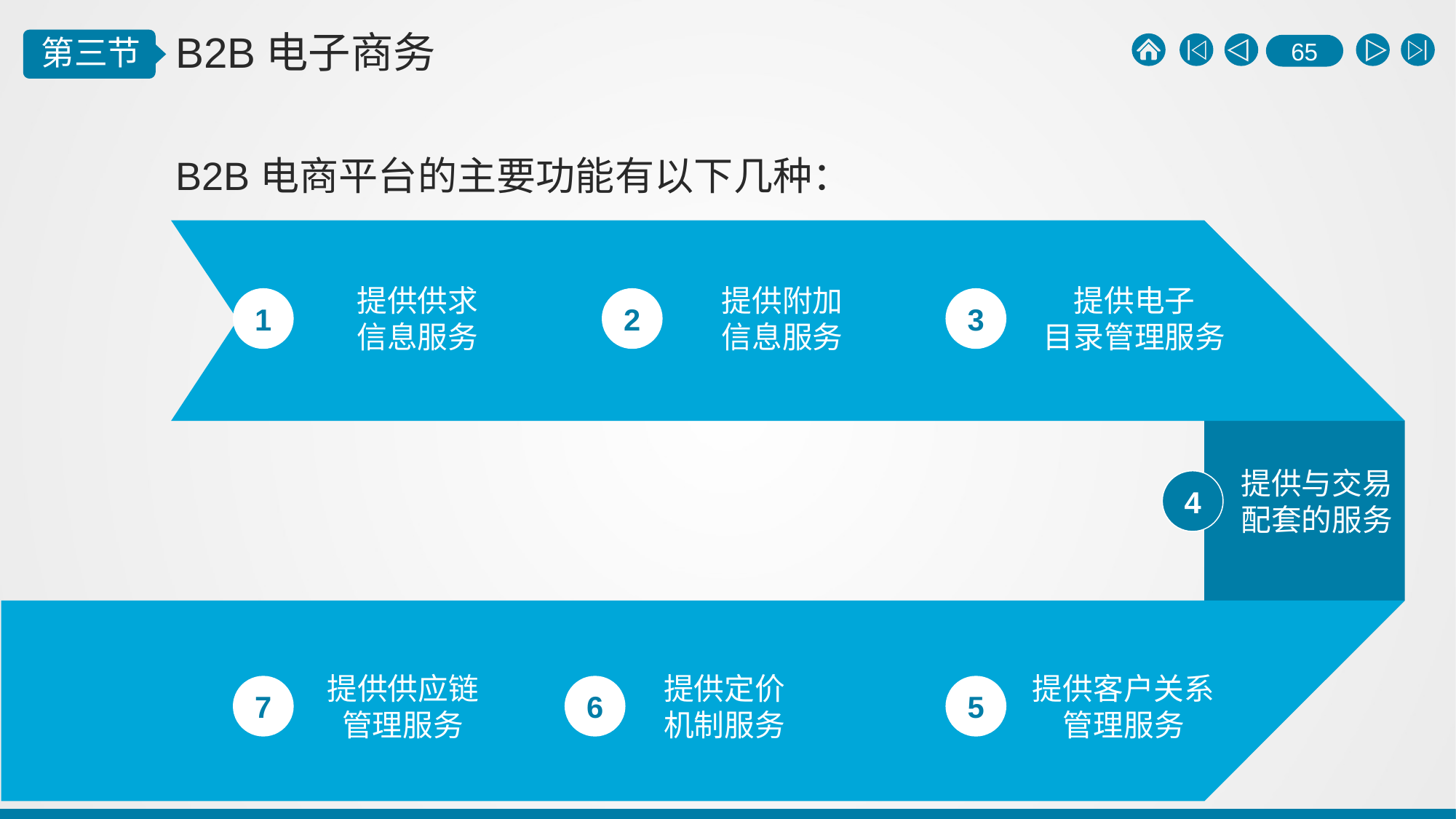

B2B电商平台的主要功能有以下几种：

提供供求
信息服务
提供附加
信息服务
提供电子
目录管理服务
1
2
3
提供与交易配套的服务
4

提供供应链管理服务
提供定价
机制服务
提供客户关系管理服务
7
6
5